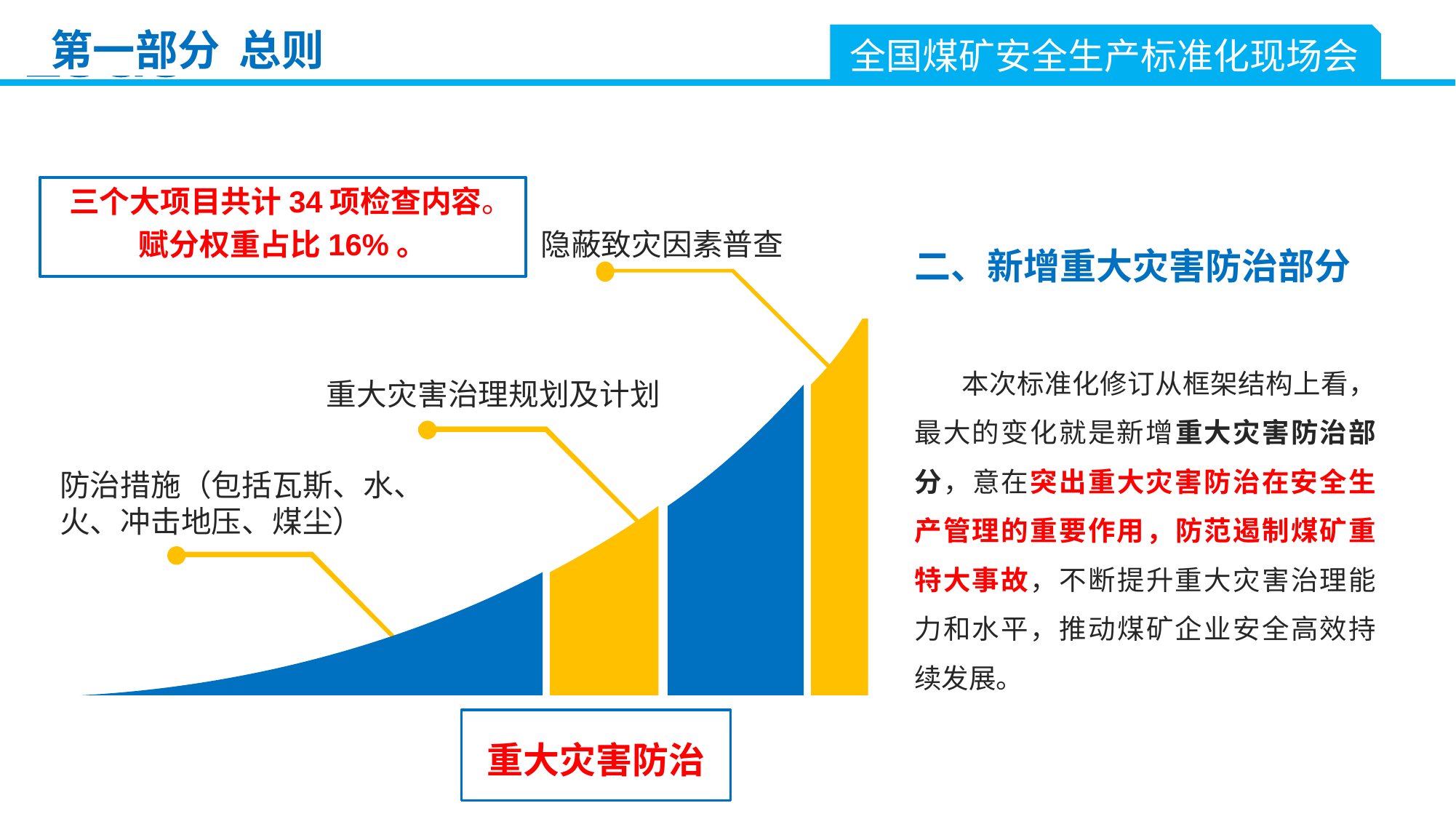

第一部分  总则

全国煤矿安全生产标准化现场会
三个大项目共计34项检查内容。
赋分权重占比16%。
隐蔽致灾因素普查
二、新增重大灾害防治部分

       本次标准化修订从框架结构上看，最大的变化就是新增重大灾害防治部分，意在突出重大灾害防治在安全生产管理的重要作用，防范遏制煤矿重特大事故，不断提升重大灾害治理能力和水平，推动煤矿企业安全高效持续发展。
重大灾害治理规划及计划

防治措施（包括瓦斯、水、火、冲击地压、煤尘）

重大灾害防治